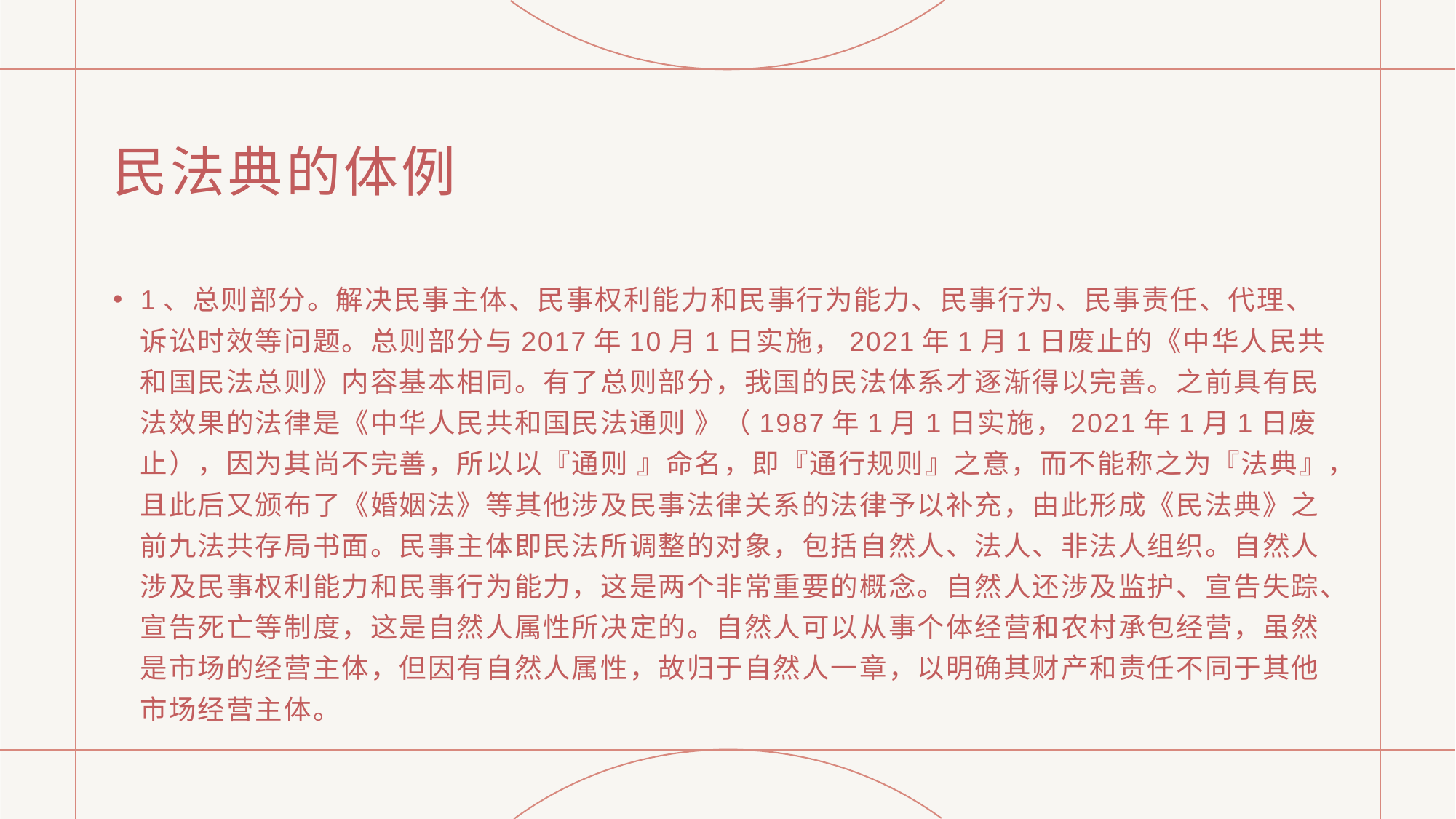

# 民法典的体例
1、总则部分。解决民事主体、民事权利能力和民事行为能力、民事行为、民事责任、代理、诉讼时效等问题。总则部分与2017年10月1日实施，2021年1月1日废止的《中华人民共和国民法总则》内容基本相同。有了总则部分，我国的民法体系才逐渐得以完善。之前具有民法效果的法律是《中华人民共和国民法通则 》（1987年1月1日实施，2021年1月1日废止），因为其尚不完善，所以以『通则 』命名，即『通行规则』之意，而不能称之为『法典』，且此后又颁布了《婚姻法》等其他涉及民事法律关系的法律予以补充，由此形成《民法典》之前九法共存局书面。民事主体即民法所调整的对象，包括自然人、法人、非法人组织。自然人涉及民事权利能力和民事行为能力，这是两个非常重要的概念。自然人还涉及监护、宣告失踪、宣告死亡等制度，这是自然人属性所决定的。自然人可以从事个体经营和农村承包经营，虽然是市场的经营主体，但因有自然人属性，故归于自然人一章，以明确其财产和责任不同于其他市场经营主体。